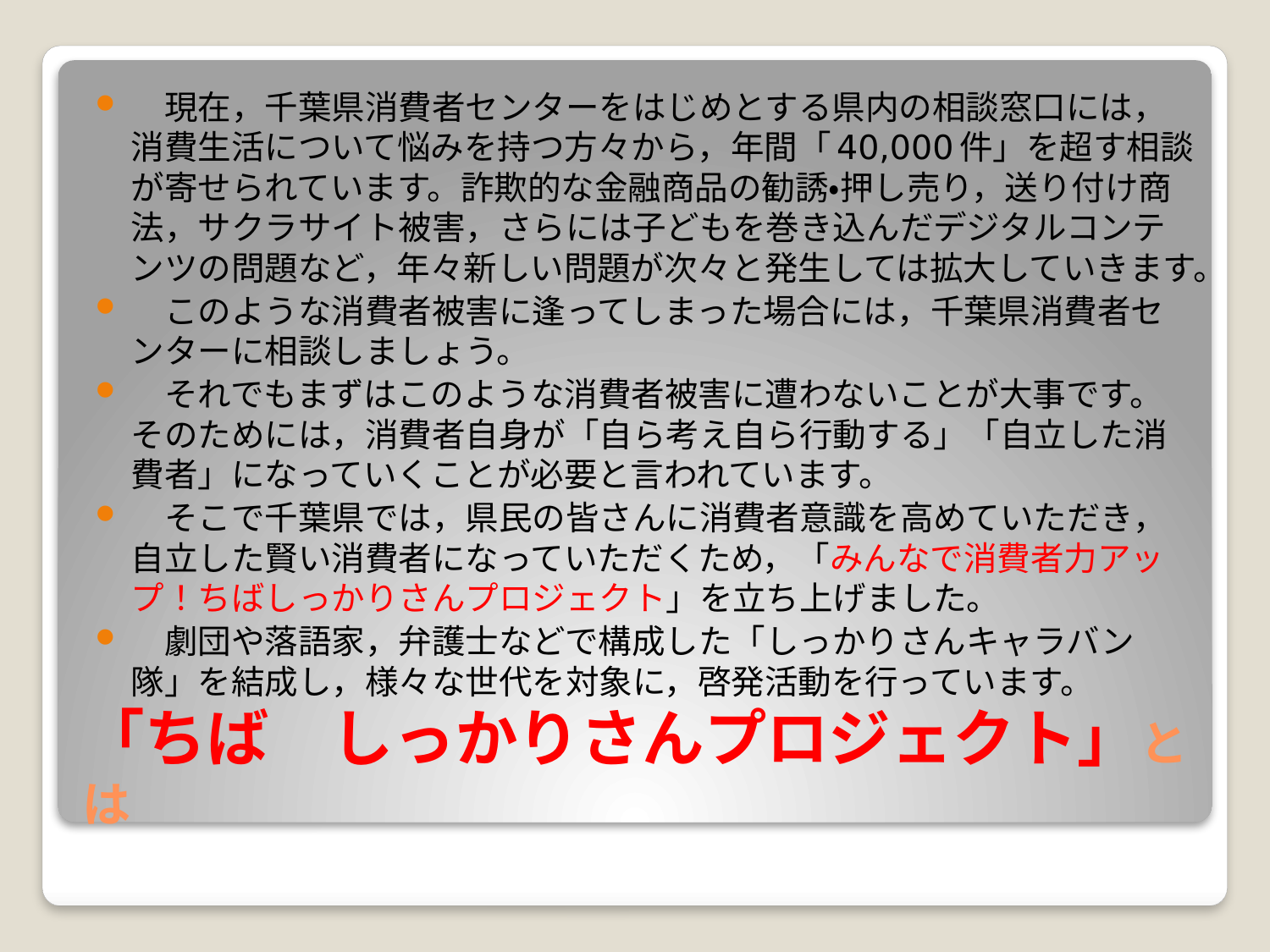

現在，千葉県消費者センターをはじめとする県内の相談窓口には，消費生活について悩みを持つ方々から，年間「40,000件」を超す相談が寄せられています。詐欺的な金融商品の勧誘・押し売り，送り付け商法，サクラサイト被害，さらには子どもを巻き込んだデジタルコンテンツの問題など，年々新しい問題が次々と発生しては拡大していきます。
　このような消費者被害に逢ってしまった場合には，千葉県消費者センターに相談しましょう。
　それでもまずはこのような消費者被害に遭わないことが大事です。そのためには，消費者自身が「自ら考え自ら行動する」「自立した消費者」になっていくことが必要と言われています。
　そこで千葉県では，県民の皆さんに消費者意識を高めていただき，自立した賢い消費者になっていただくため，「みんなで消費者力アップ！ちばしっかりさんプロジェクト」を立ち上げました。
　劇団や落語家，弁護士などで構成した「しっかりさんキャラバン隊」を結成し，様々な世代を対象に，啓発活動を行っています。
# 「ちば　しっかりさんプロジェクト」とは